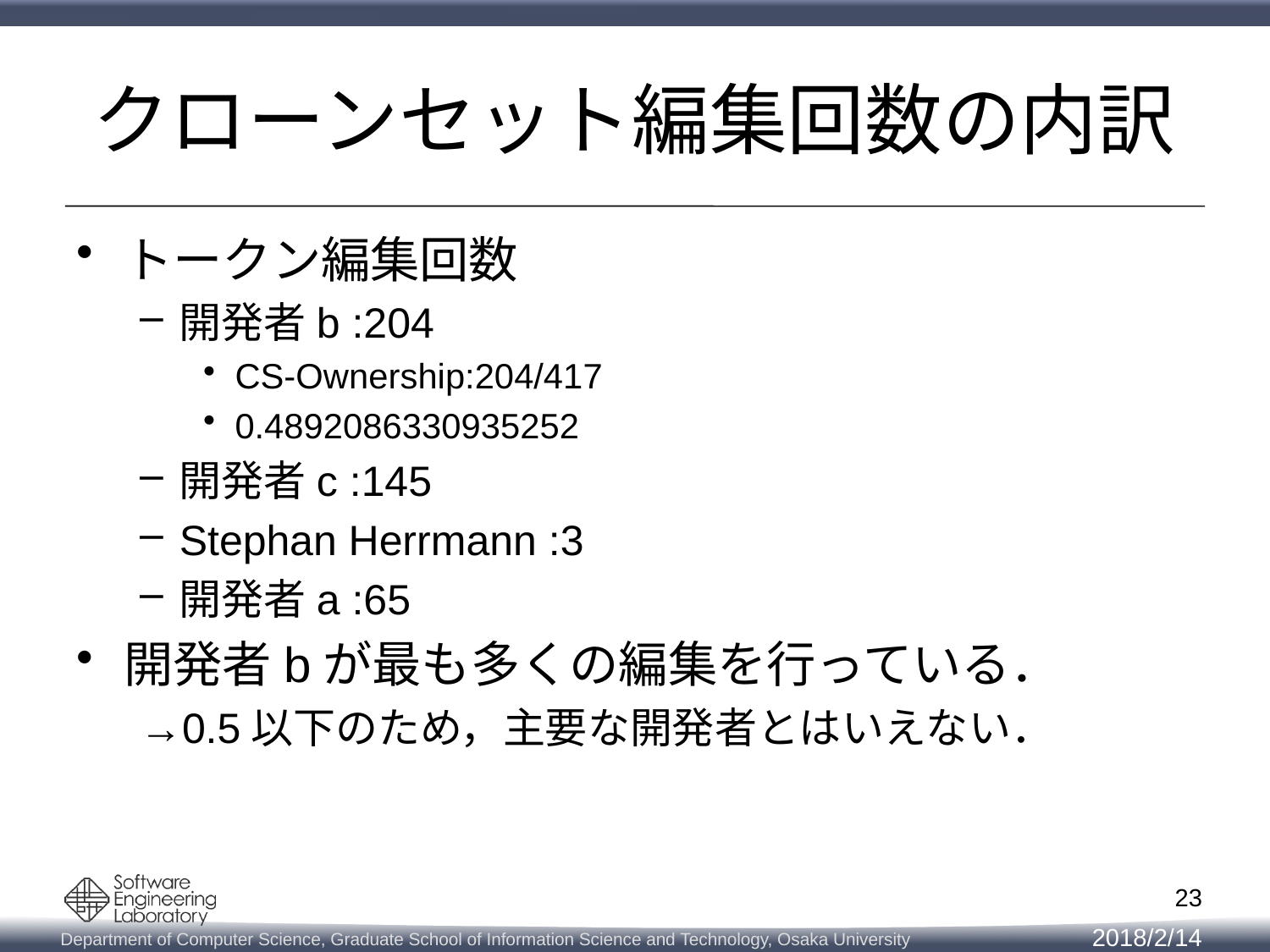

# クローンセット編集回数の内訳
トークン編集回数
開発者b :204
CS-Ownership:204/417
0.4892086330935252
開発者c :145
Stephan Herrmann :3
開発者a :65
開発者bが最も多くの編集を行っている．
→0.5以下のため，主要な開発者とはいえない．

23
2018/2/14